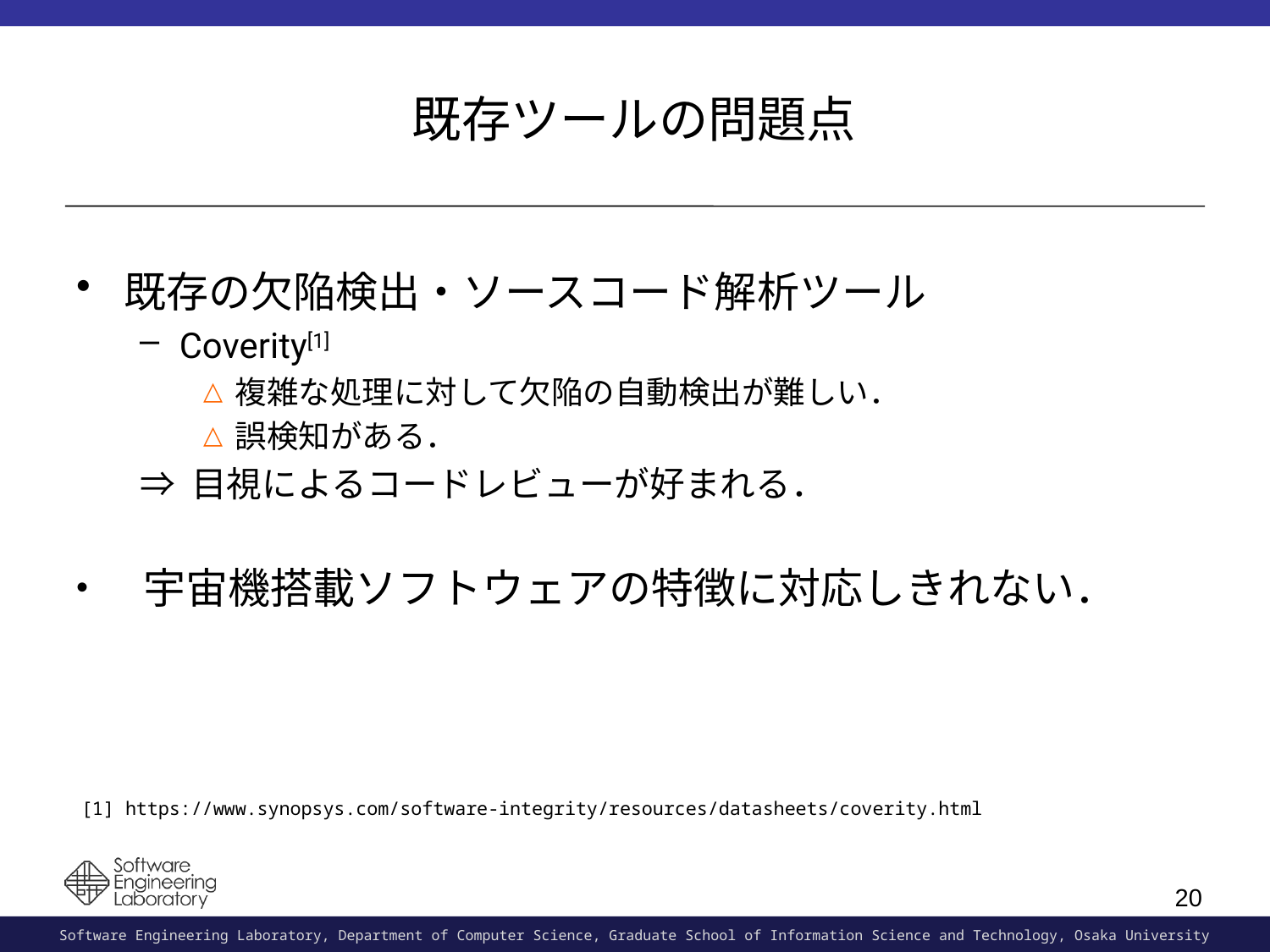

# 既存ツールの問題点
既存の欠陥検出・ソースコード解析ツール
Coverity[1]
複雑な処理に対して欠陥の自動検出が難しい．
誤検知がある．
⇒ 目視によるコードレビューが好まれる．

 宇宙機搭載ソフトウェアの特徴に対応しきれない．

[1] https://www.synopsys.com/software-integrity/resources/datasheets/coverity.html
20